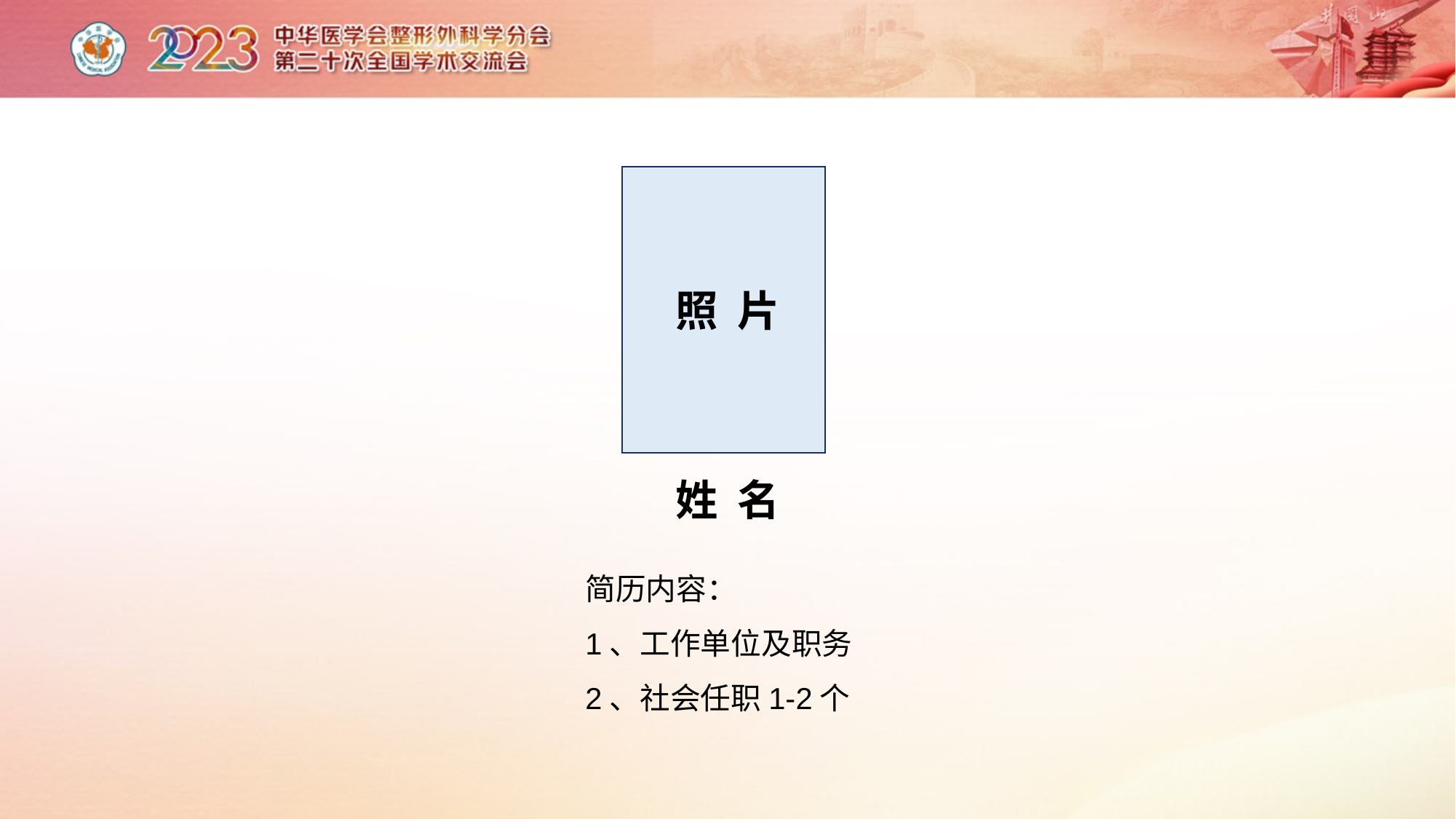

照  片
姓  名
简历内容：
1、工作单位及职务
2、社会任职1-2个